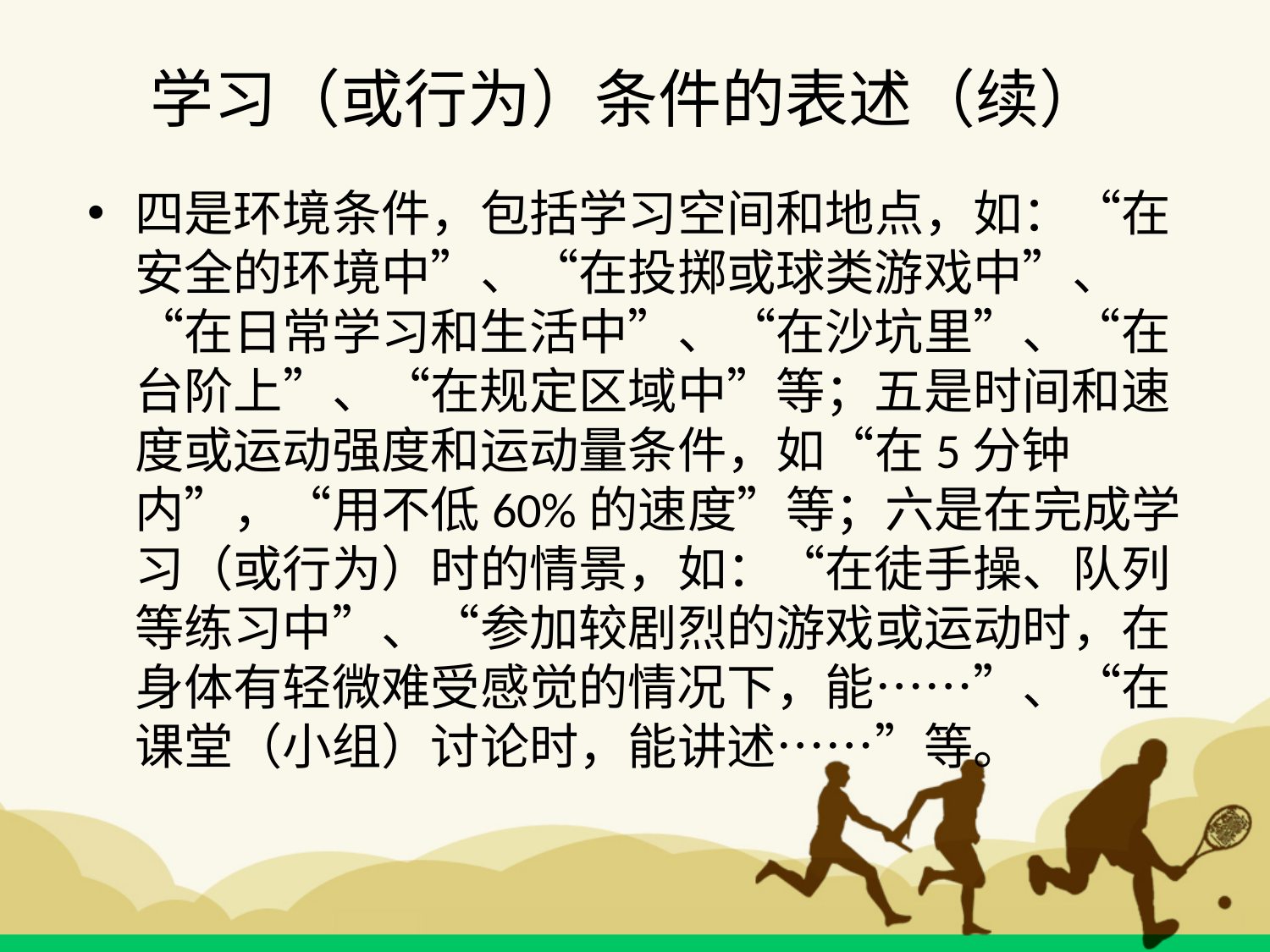

# 学习（或行为）条件的表述（续）
四是环境条件，包括学习空间和地点，如：“在安全的环境中”、“在投掷或球类游戏中”、“在日常学习和生活中”、“在沙坑里”、“在台阶上”、“在规定区域中”等；五是时间和速度或运动强度和运动量条件，如“在5分钟内”，“用不低60%的速度”等；六是在完成学习（或行为）时的情景，如：“在徒手操、队列等练习中”、“参加较剧烈的游戏或运动时，在身体有轻微难受感觉的情况下，能……”、“在课堂（小组）讨论时，能讲述……”等。